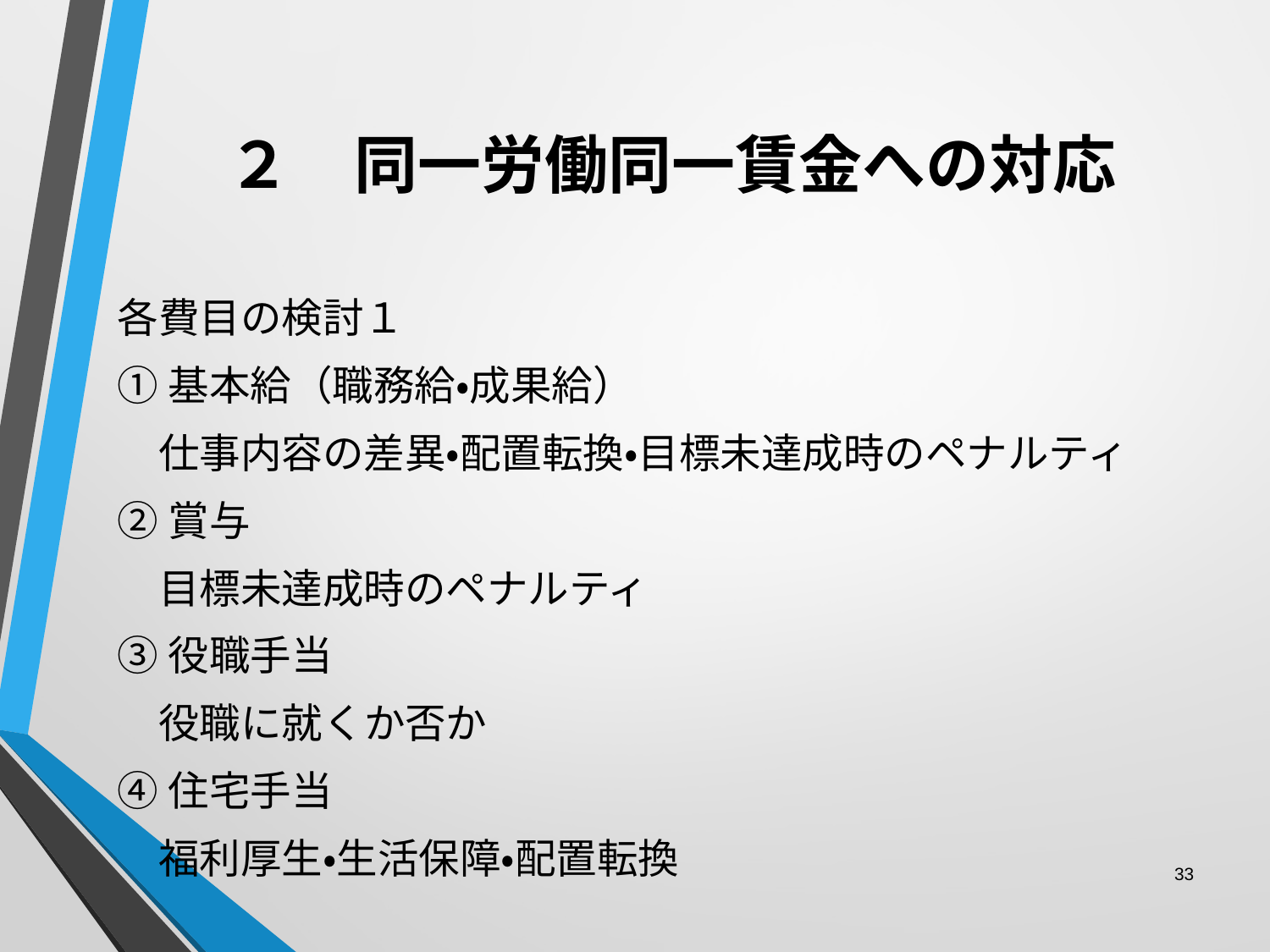

# ２　同一労働同一賃金への対応

各費目の検討１
①基本給（職務給・成果給）
　仕事内容の差異・配置転換・目標未達成時のペナルティ
②賞与
　目標未達成時のペナルティ
③役職手当
　役職に就くか否か
④住宅手当
　福利厚生・生活保障・配置転換
33